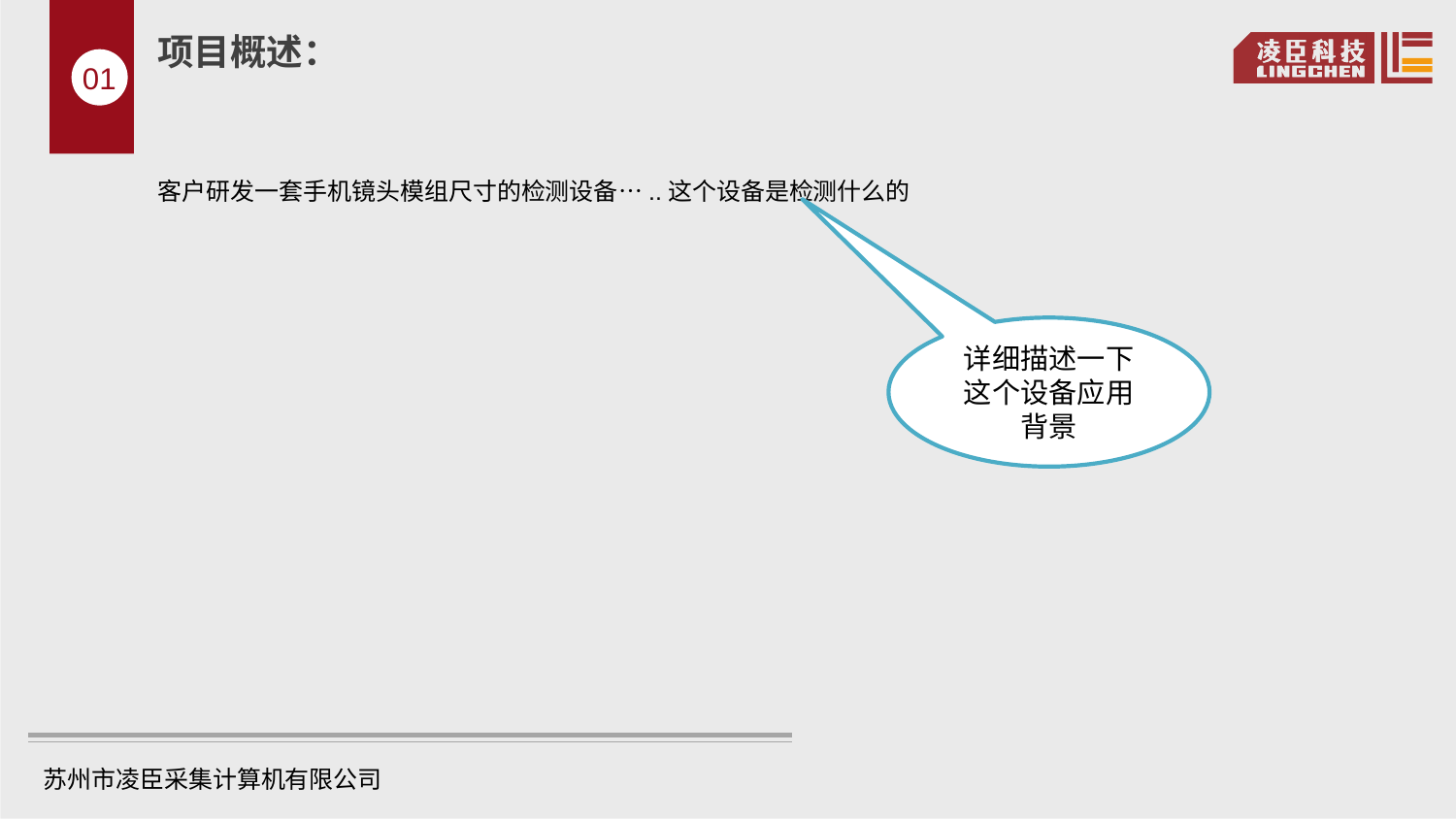

项目概述：
01
客户研发一套手机镜头模组尺寸的检测设备…..这个设备是检测什么的
详细描述一下这个设备应用背景